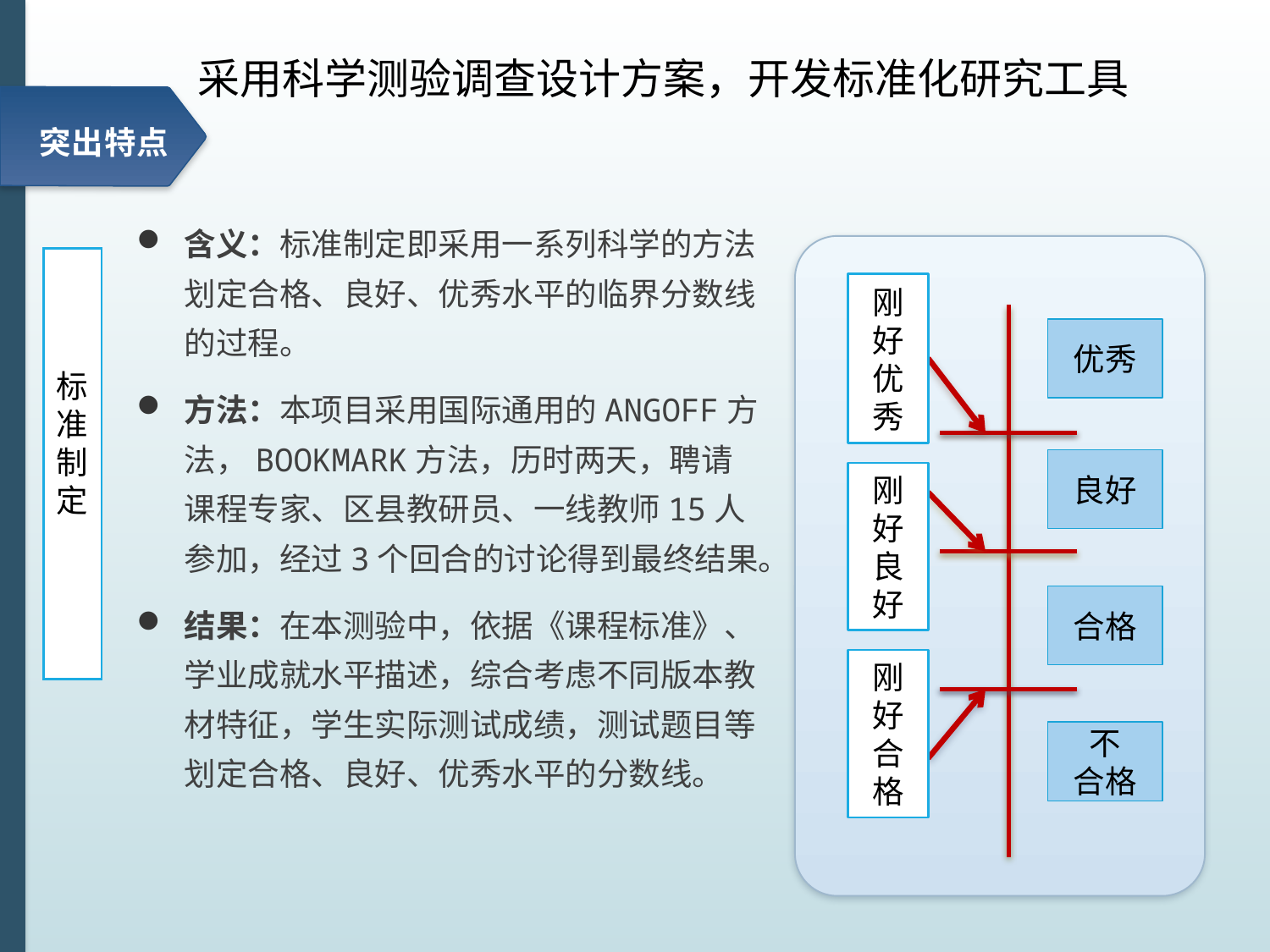

采用科学测验调查设计方案，开发标准化研究工具
突出特点
含义：标准制定即采用一系列科学的方法划定合格、良好、优秀水平的临界分数线的过程。
方法：本项目采用国际通用的ANGOFF方法，BOOKMARK方法，历时两天，聘请课程专家、区县教研员、一线教师15人参加，经过3个回合的讨论得到最终结果。
结果：在本测验中，依据《课程标准》、学业成就水平描述，综合考虑不同版本教材特征，学生实际测试成绩，测试题目等划定合格、良好、优秀水平的分数线。

刚好优秀
优秀
良好
刚好良好
合格
刚好合格
不
合格

标准制定